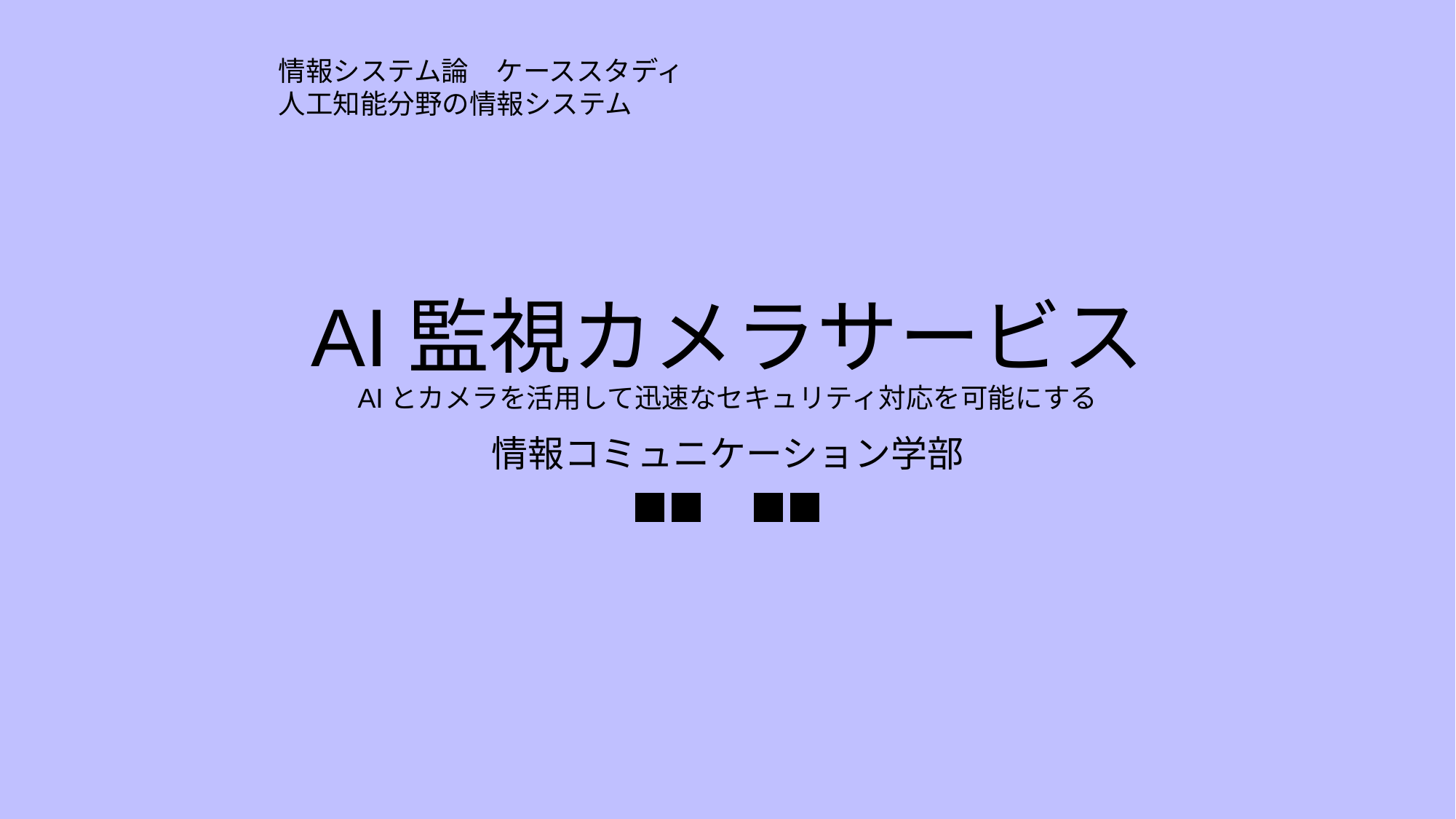

情報システム論　ケーススタディ
人工知能分野の情報システム
# AI監視カメラサービス AIとカメラを活用して迅速なセキュリティ対応を可能にする
情報コミュニケーション学部
■■　■■